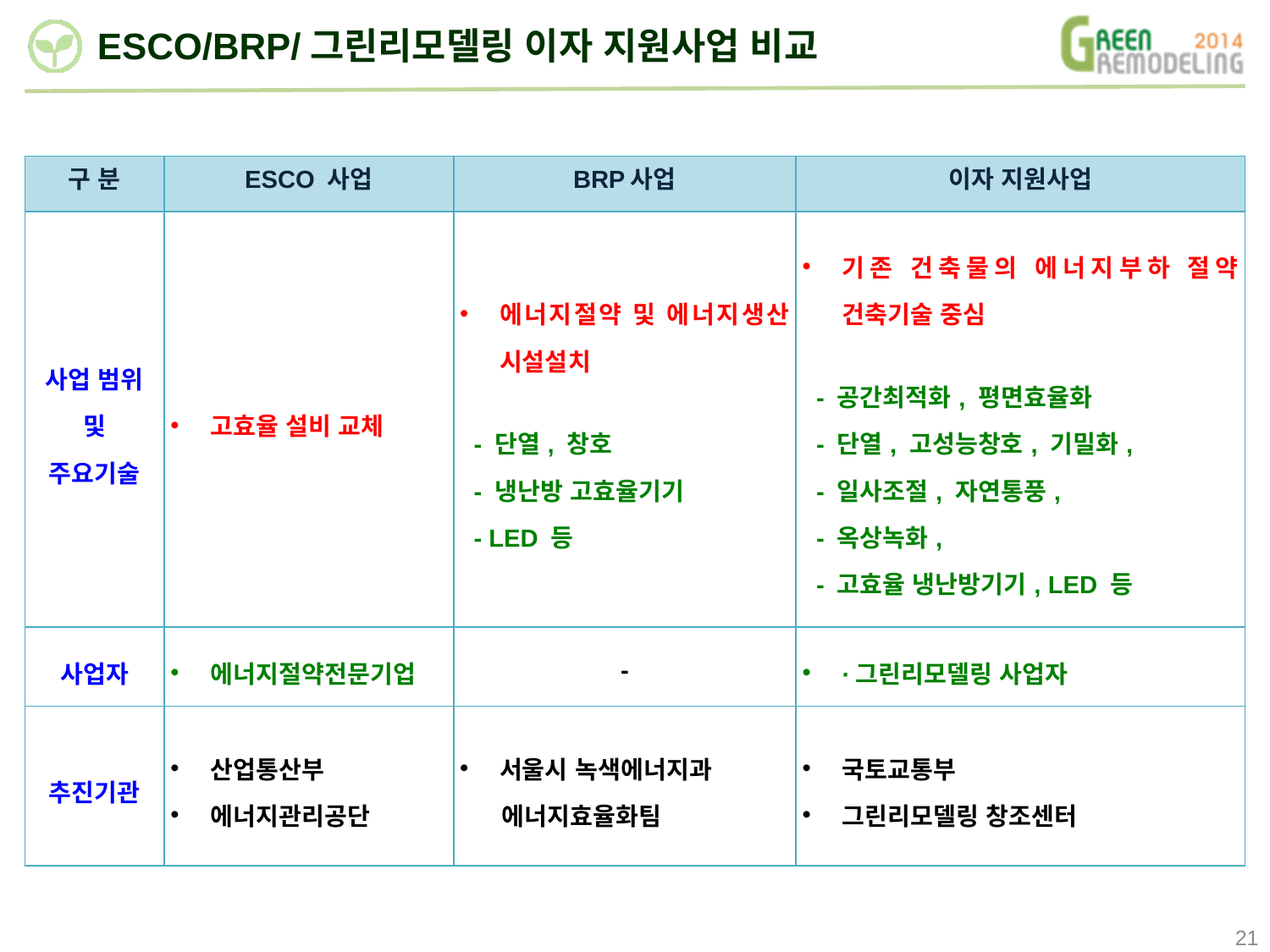

ESCO/BRP/그린리모델링 이자 지원사업 비교
| 구 분 | ESCO 사업 | BRP사업 | 이자 지원사업 |
| --- | --- | --- | --- |
| 사업 범위 및 주요기술 | 고효율 설비 교체 | 에너지절약 및 에너지생산 시설설치 - 단열, 창호 - 냉난방 고효율기기 - LED 등 | 기존 건축물의 에너지부하 절약 건축기술 중심 - 공간최적화, 평면효율화 - 단열, 고성능창호, 기밀화, - 일사조절, 자연통풍, - 옥상녹화, - 고효율 냉난방기기, LED 등 |
| 사업자 | 에너지절약전문기업 | - | ·그린리모델링 사업자 |
| 추진기관 | 산업통산부 에너지관리공단 | 서울시 녹색에너지과 에너지효율화팀 | 국토교통부 그린리모델링 창조센터 |
21